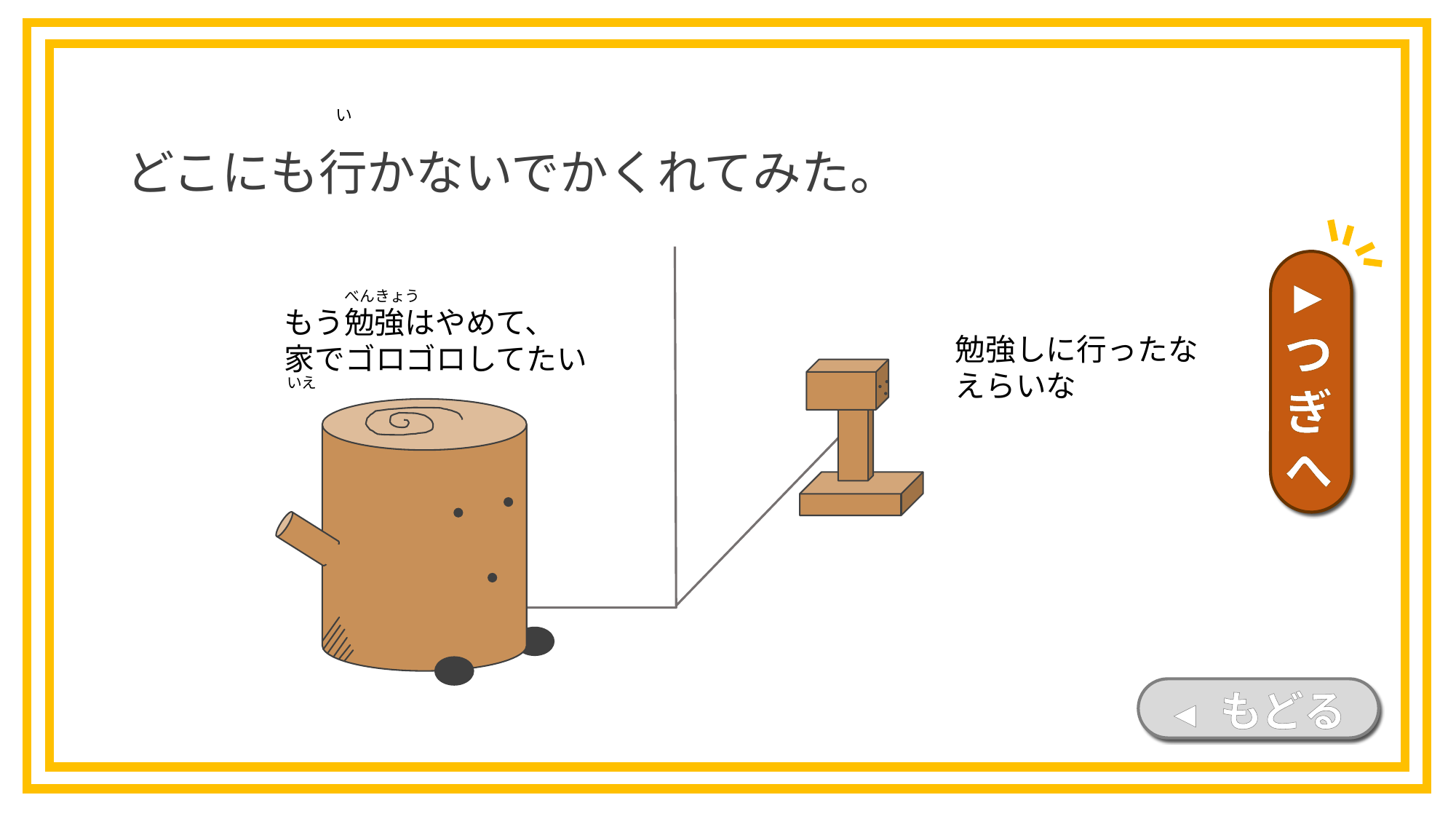

どこにも行かないでかくれてみた。
い

►つぎへ
べんきょう
もう勉強はやめて、
家でゴロゴロしてたい
勉強しに行ったな
えらいな

いえ

◄ もどる